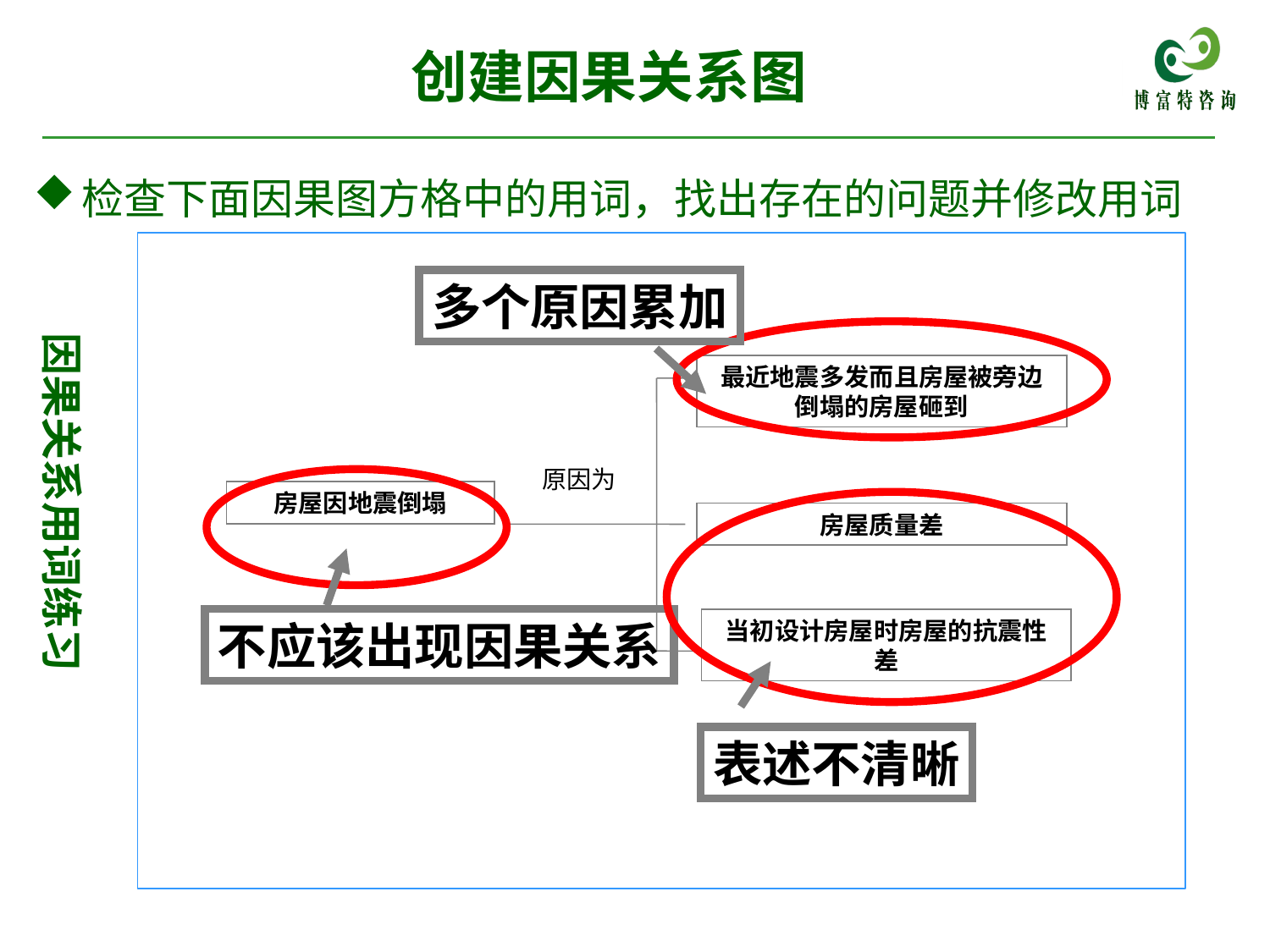

# 创建因果关系图
检查下面因果图方格中的用词，找出存在的问题并修改用词

多个原因累加

最近地震多发而且房屋被旁边倒塌的房屋砸到

原因为
房屋因地震倒塌
房屋质量差
当初设计房屋时房屋的抗震性差

不应该出现因果关系

表述不清晰
近期地震多发

原因为
房屋倒塌
房屋被砸
房屋存在质量问题

房屋的抗震等级没有达到防震要求

改
因果关系用词练习
22